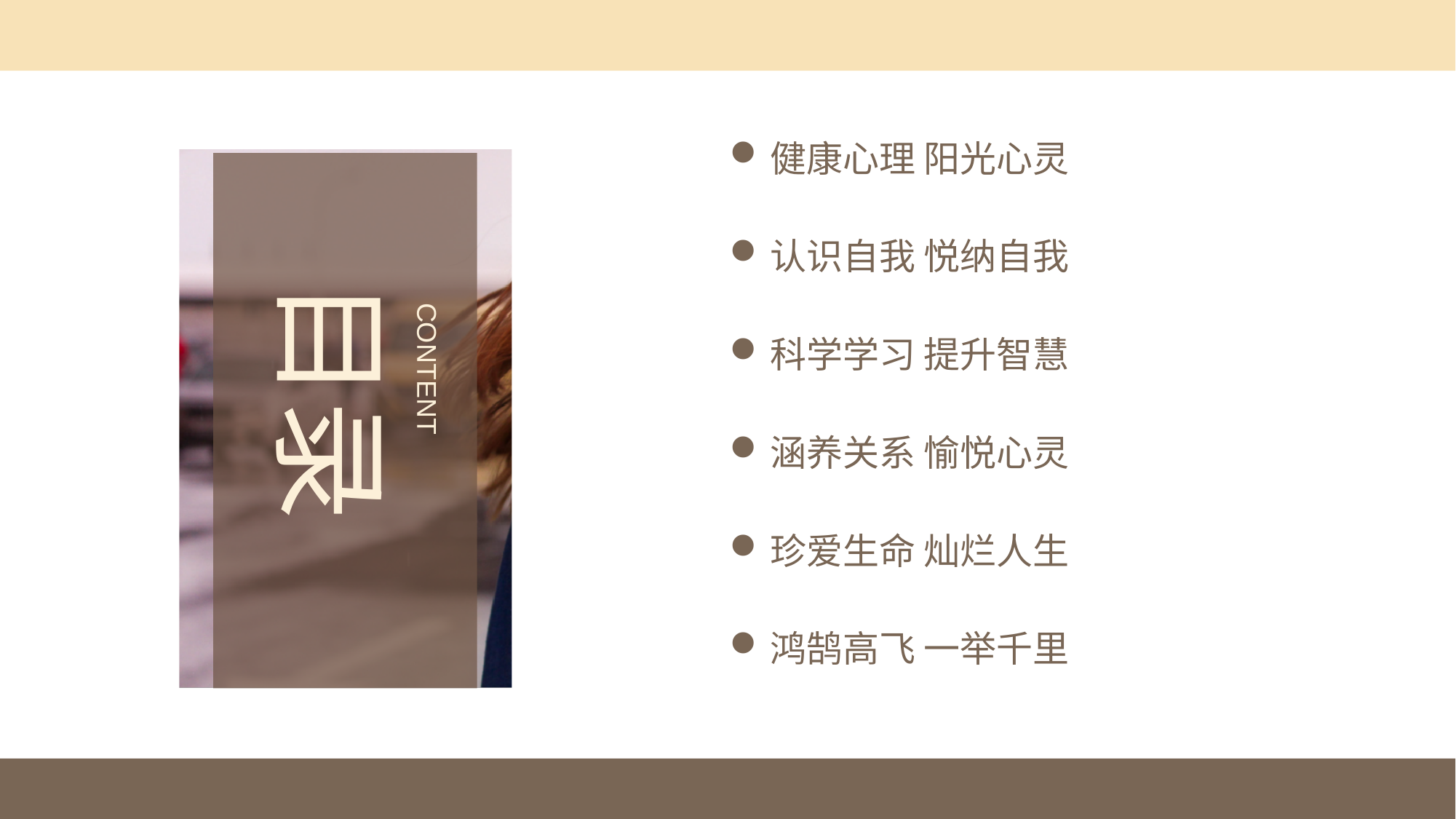

健康心理 阳光心灵

认识自我 悦纳自我
目录
CONTENT
科学学习 提升智慧
涵养关系 愉悦心灵
珍爱生命 灿烂人生
鸿鹄高飞 一举千里